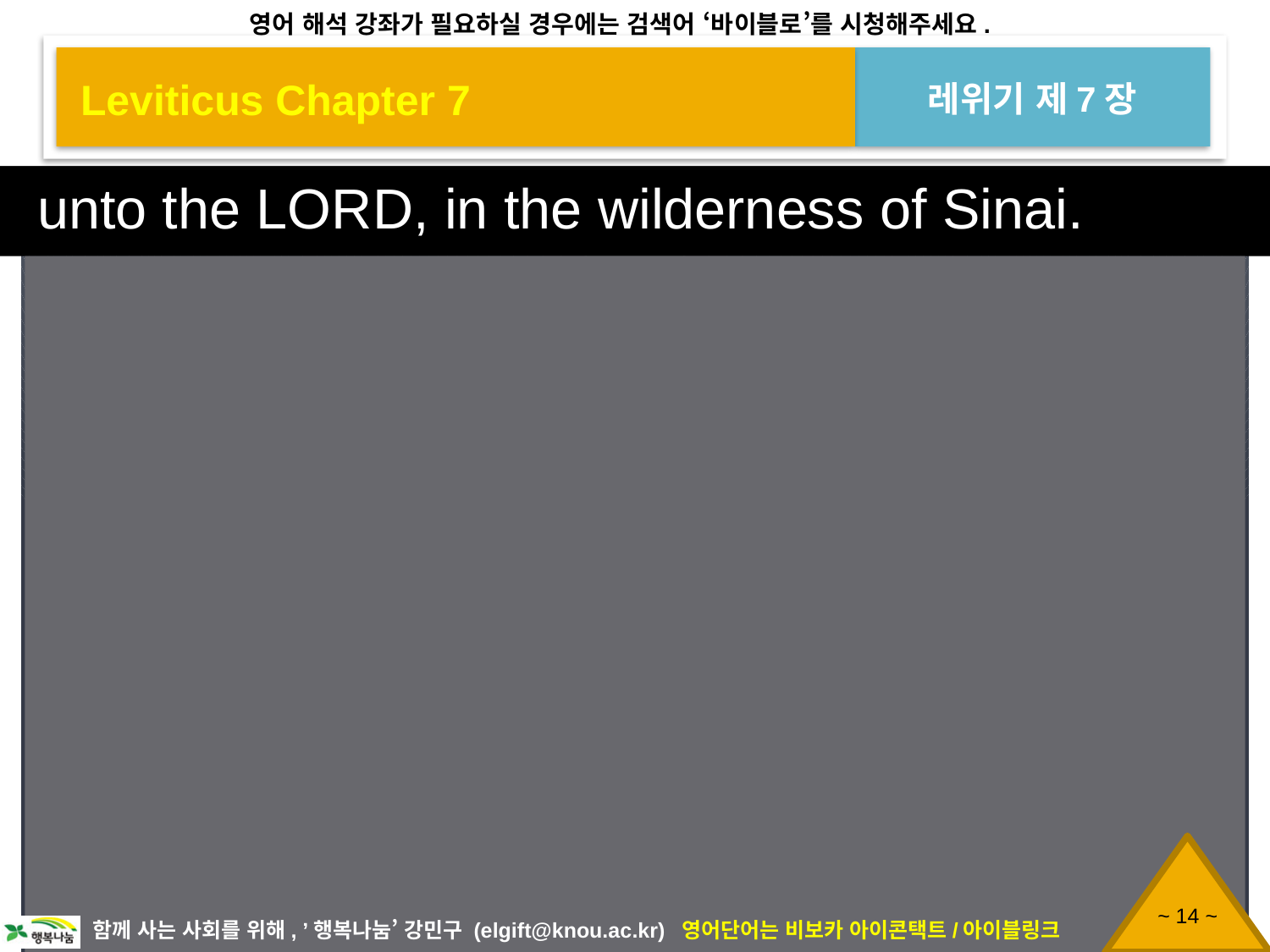

Leviticus Chapter 7
레위기 제7장
unto the LORD, in the wilderness of Sinai.